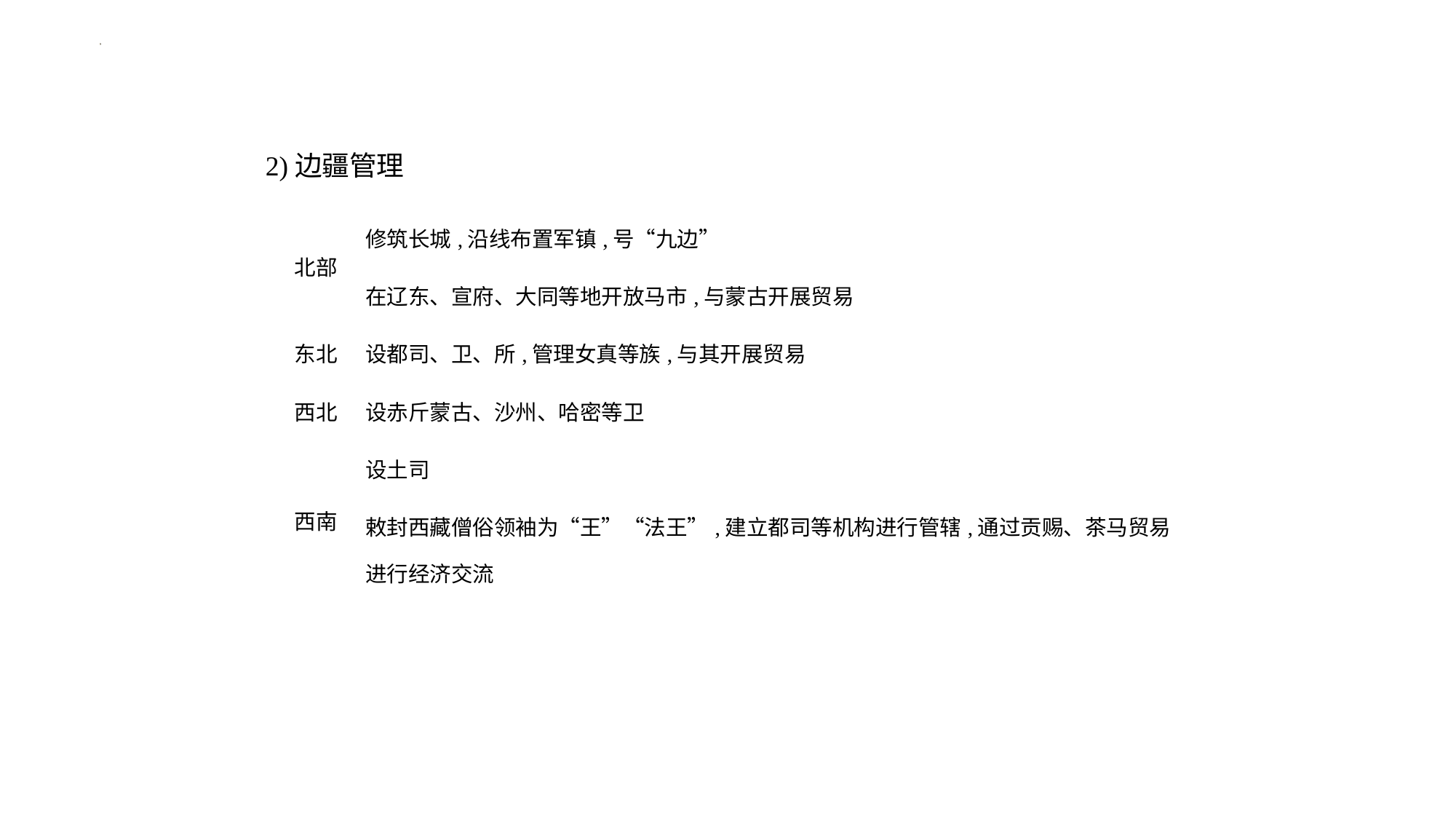

2)边疆管理
| 北部 | 修筑长城,沿线布置军镇,号“九边” |
| --- | --- |
|  | 在辽东、宣府、大同等地开放马市,与蒙古开展贸易 |
| 东北 | 设都司、卫、所,管理女真等族,与其开展贸易 |
| 西北 | 设赤斤蒙古、沙州、哈密等卫 |
| 西南 | 设土司 |
|  | 敕封西藏僧俗领袖为“王”“法王”,建立都司等机构进行管辖,通过贡赐、茶马贸易进行经济交流 |